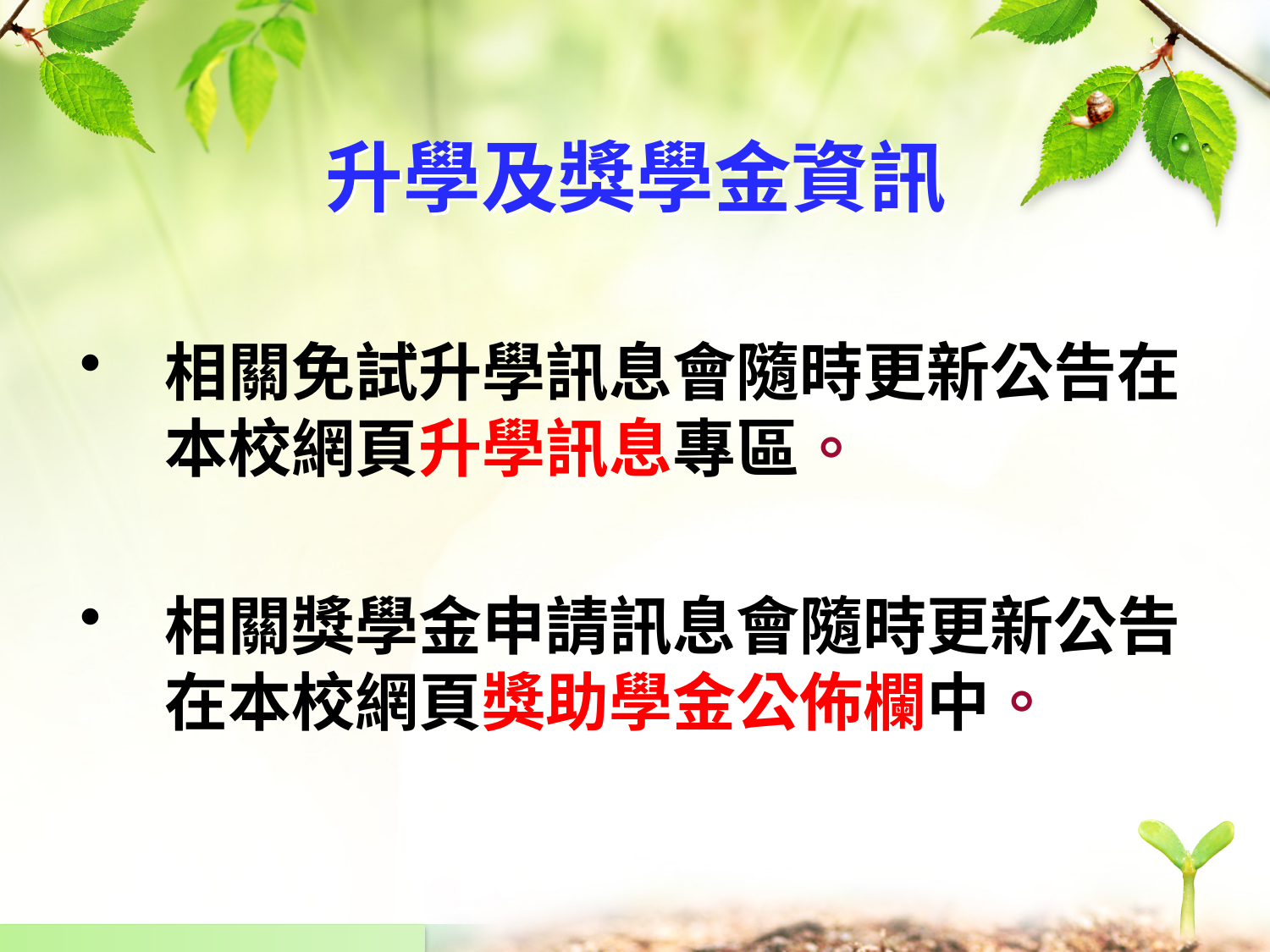

# 升學及獎學金資訊

相關免試升學訊息會隨時更新公告在本校網頁升學訊息專區。

相關獎學金申請訊息會隨時更新公告在本校網頁獎助學金公佈欄中。